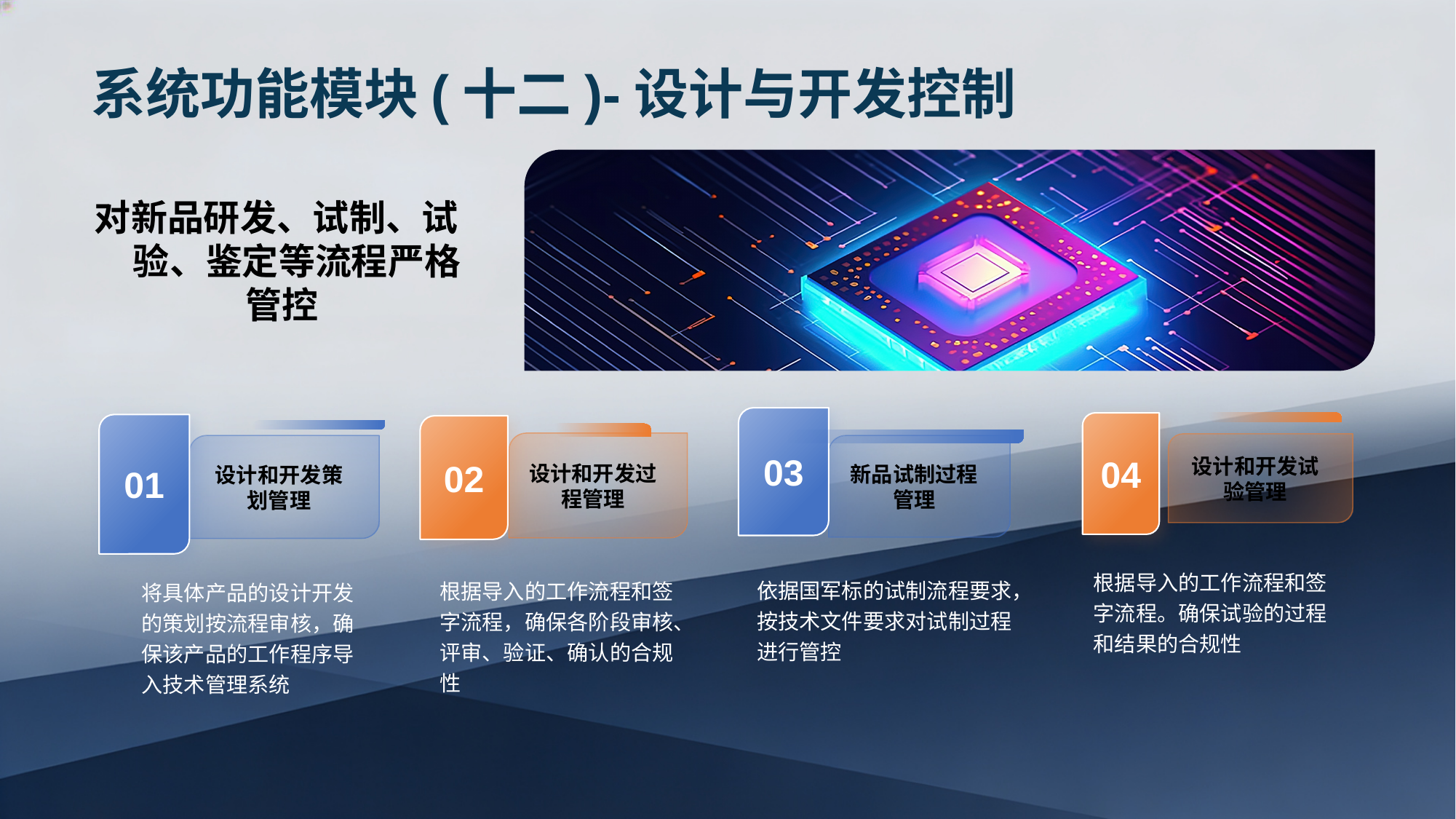

系统功能模块(十二)-设计与开发控制

对新品研发、试制、试     验、鉴定等流程严格管控

03
新品试制过程管理
依据国军标的试制流程要求，按技术文件要求对试制过程进行管控
04

01
设计和开发策划管理
将具体产品的设计开发的策划按流程审核，确保该产品的工作程序导入技术管理系统
02
设计和开发过程管理
根据导入的工作流程和签字流程，确保各阶段审核、评审、验证、确认的合规性

设计和开发试验管理

根据导入的工作流程和签字流程。确保试验的过程和结果的合规性